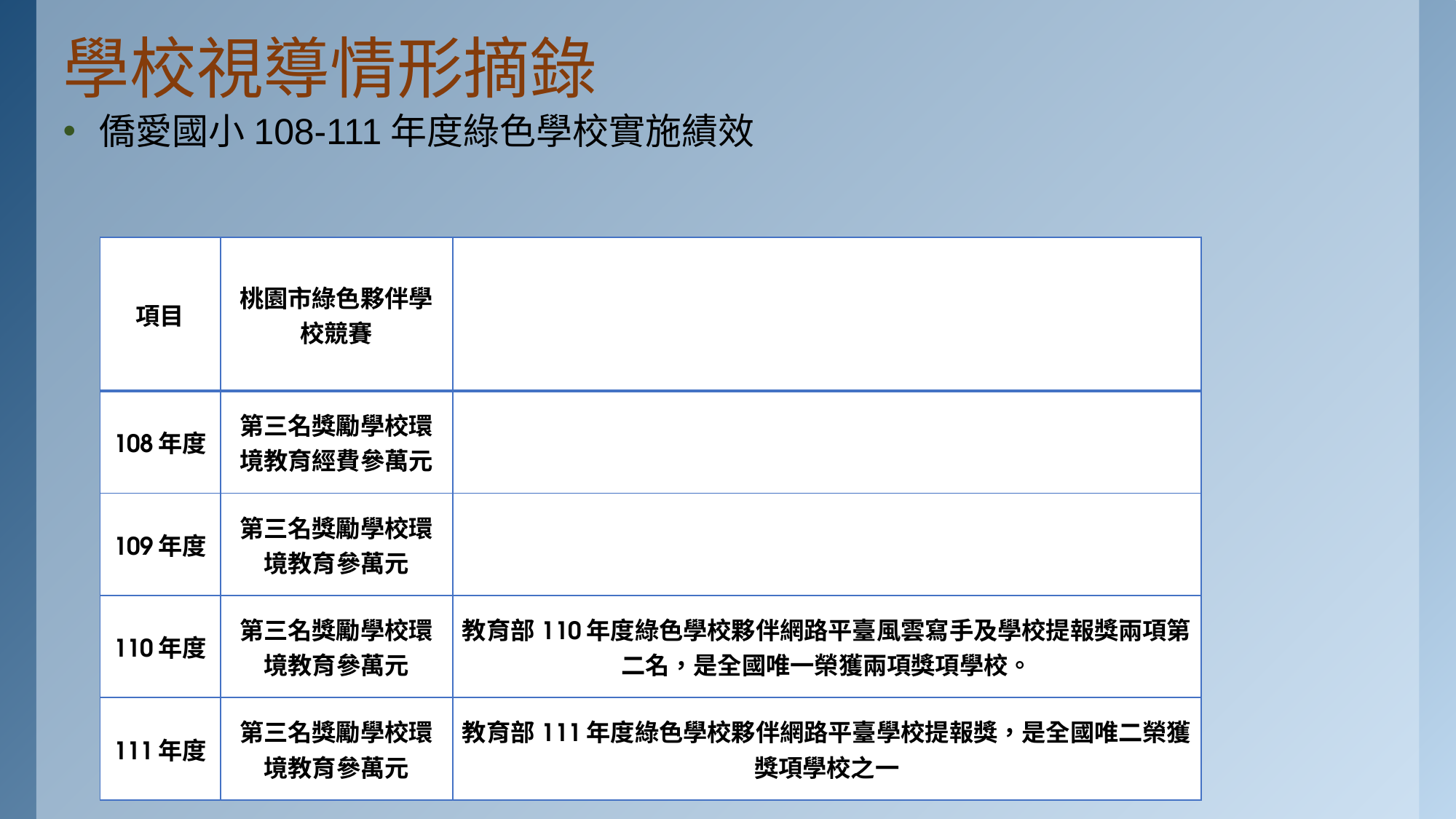

# 學校視導情形摘錄
僑愛國小108-111年度綠色學校實施績效
| 項目 | 桃園市綠色夥伴學校競賽 |  |
| --- | --- | --- |
| 108年度 | 第三名獎勵學校環境教育經費參萬元 |  |
| 109年度 | 第三名獎勵學校環境教育參萬元 |  |
| 110年度 | 第三名獎勵學校環境教育參萬元 | 教育部110年度綠色學校夥伴網路平臺風雲寫手及學校提報獎兩項第二名，是全國唯一榮獲兩項獎項學校。 |
| 111年度 | 第三名獎勵學校環境教育參萬元 | 教育部111年度綠色學校夥伴網路平臺學校提報獎，是全國唯二榮獲獎項學校之一 |